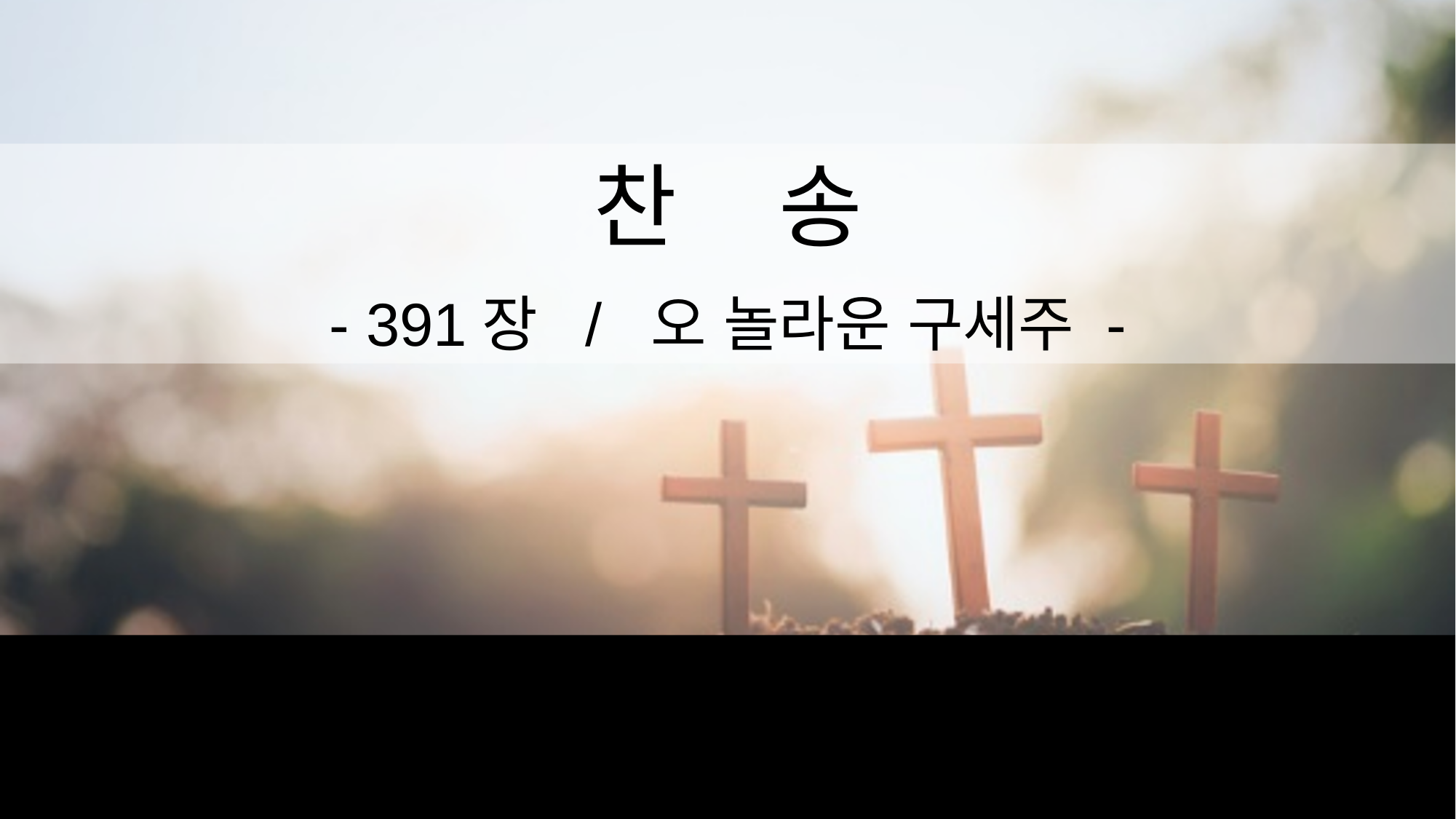

찬    송

- 391장  /  오 놀라운 구세주 -